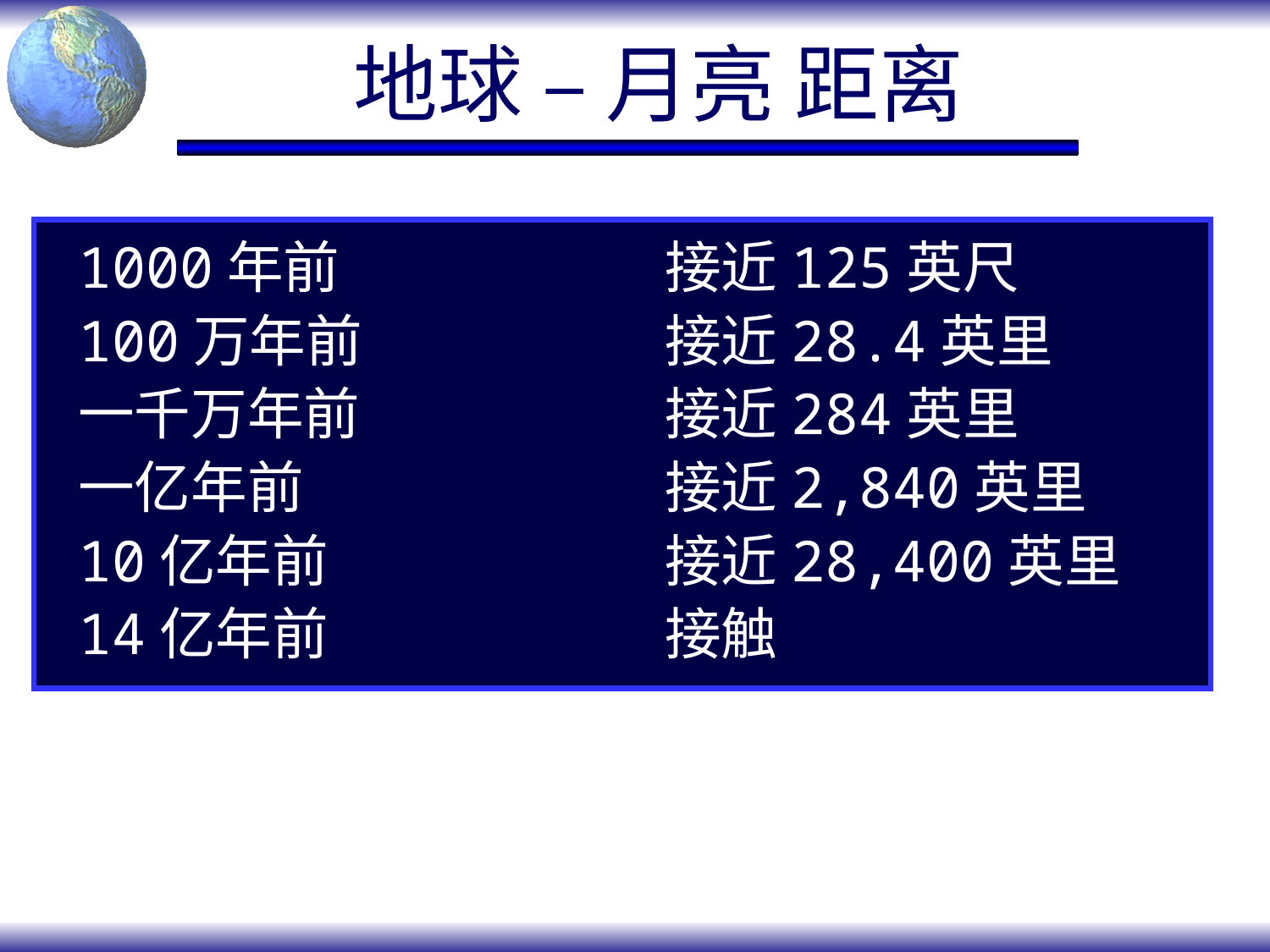

# 地球 – 月亮 距离

1000年前 	接近125英尺
100万年前	接近28.4英里
一千万年前	接近284英里
一亿年前	接近2,840英里
10亿年前	接近28,400英里
14亿年前	接触